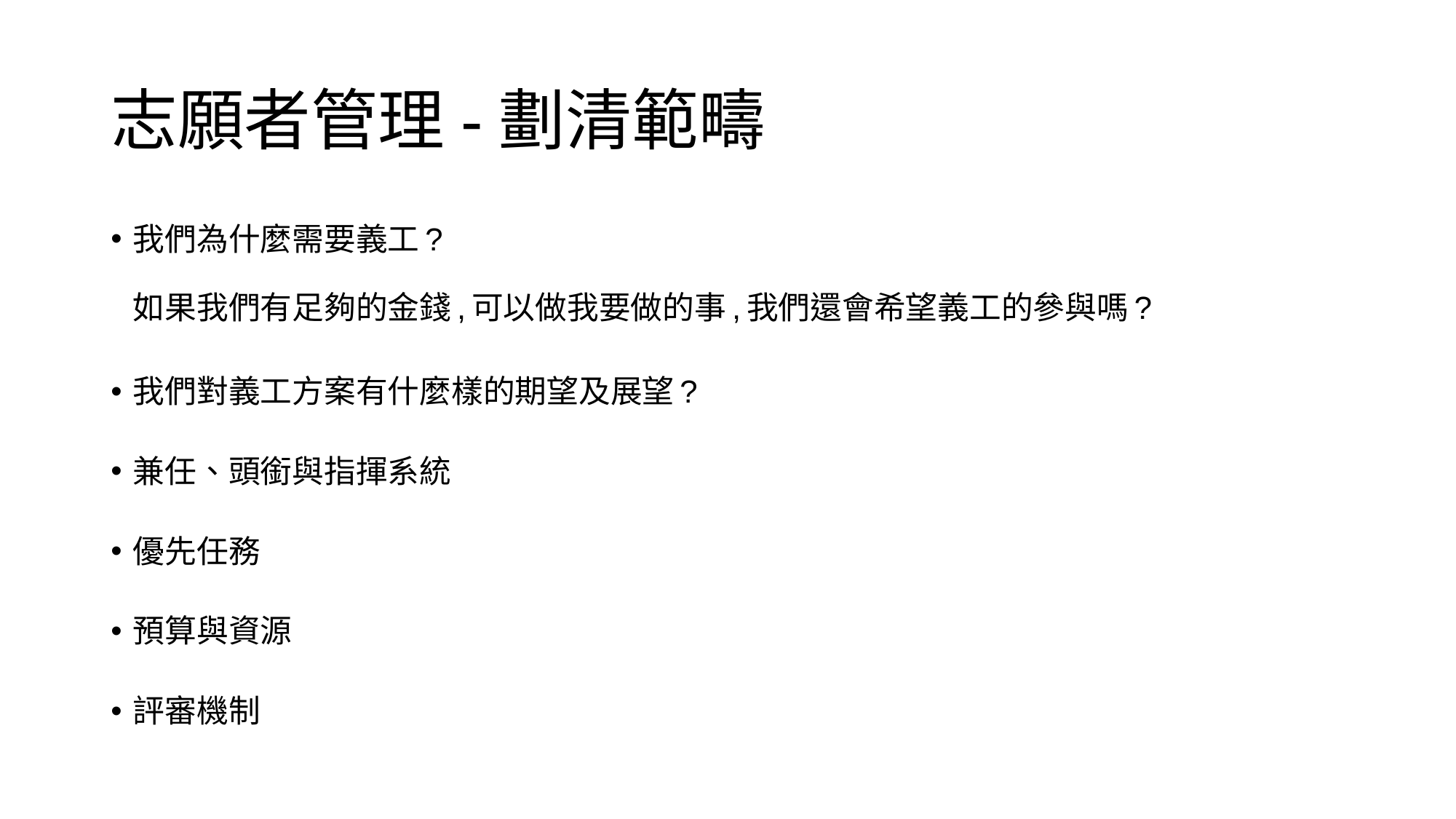

# 志願者管理-劃清範疇
我們為什麼需要義工?
如果我們有足夠的金錢,可以做我要做的事,我們還會希望義工的參與嗎?
我們對義工方案有什麼樣的期望及展望?
兼任、頭銜與指揮系統
優先任務
預算與資源
評審機制